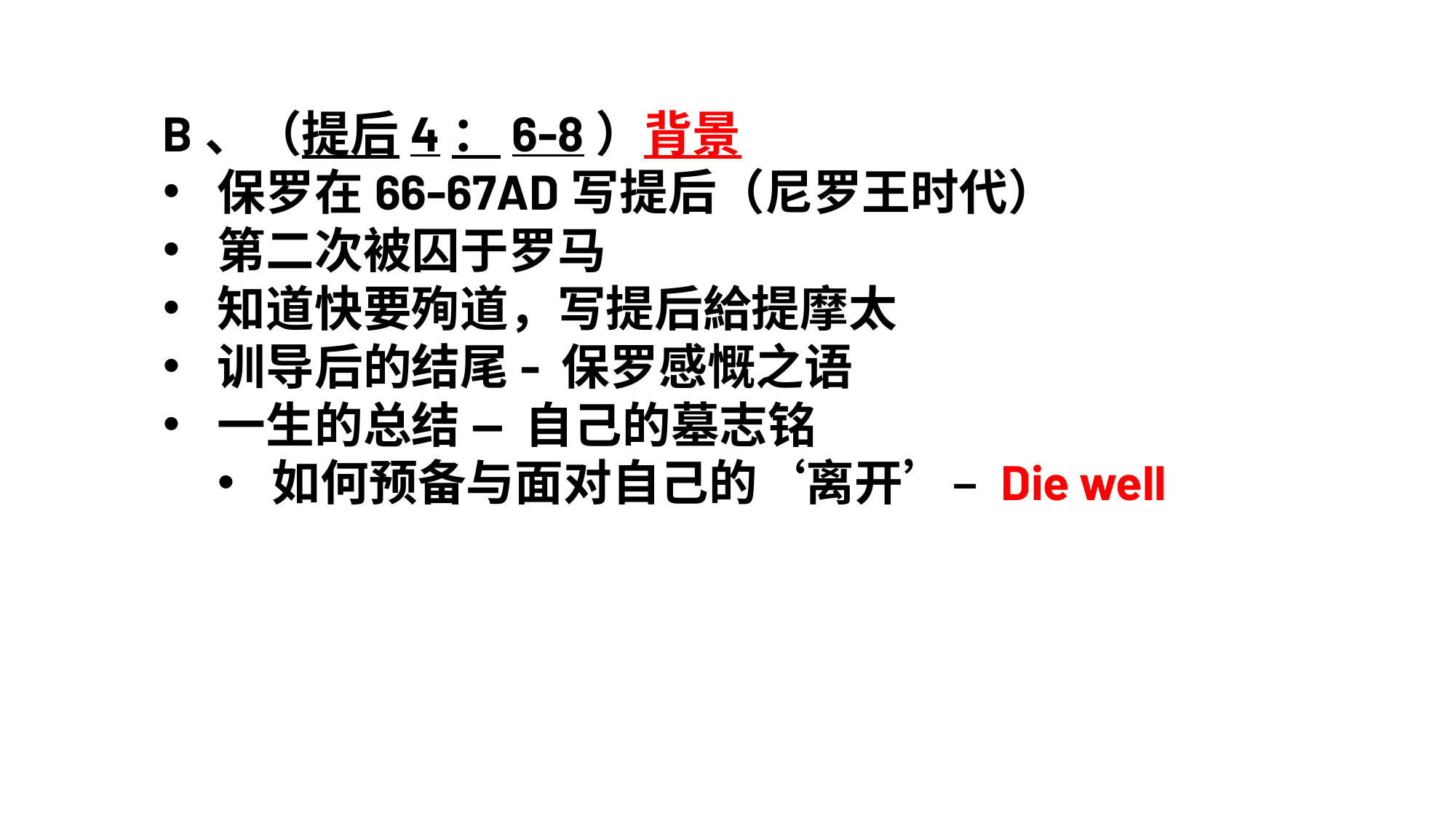

B、（提后4：6-8）背景
保罗在66-67AD写提后（尼罗王时代）
第二次被囚于罗马
知道快要殉道，写提后給提摩太
训导后的结尾- 保罗感慨之语
一生的总结-- 自己的墓志铭
如何预备与面对自己的‘离开’– Die well